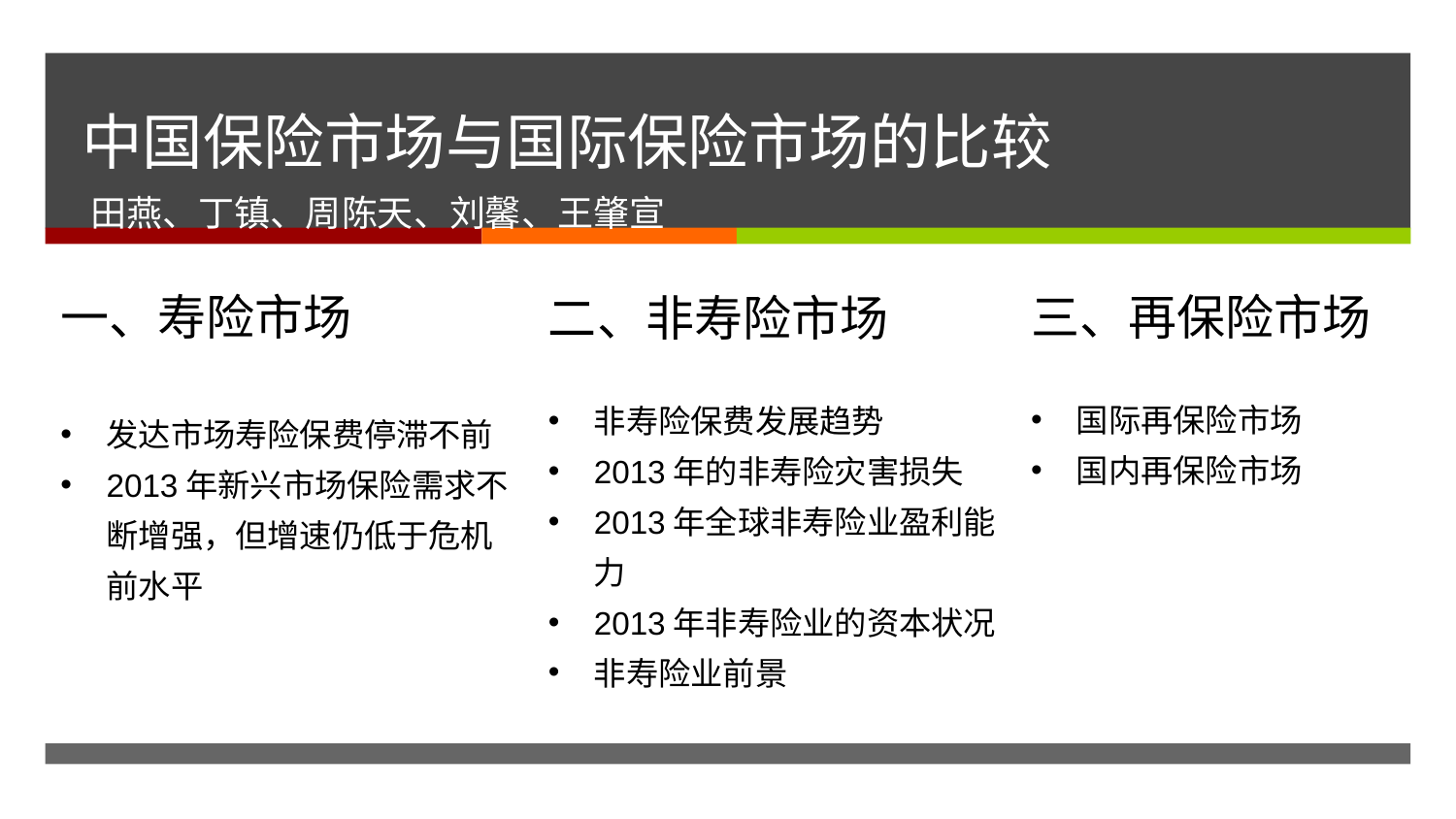

# 中国保险市场与国际保险市场的比较
田燕、丁镇、周陈天、刘馨、王肇宣
一、寿险市场

发达市场寿险保费停滞不前
2013年新兴市场保险需求不断增强，但增速仍低于危机前水平

三、再保险市场

国际再保险市场
国内再保险市场

二、非寿险市场

非寿险保费发展趋势
2013年的非寿险灾害损失
2013年全球非寿险业盈利能力
2013年非寿险业的资本状况
非寿险业前景